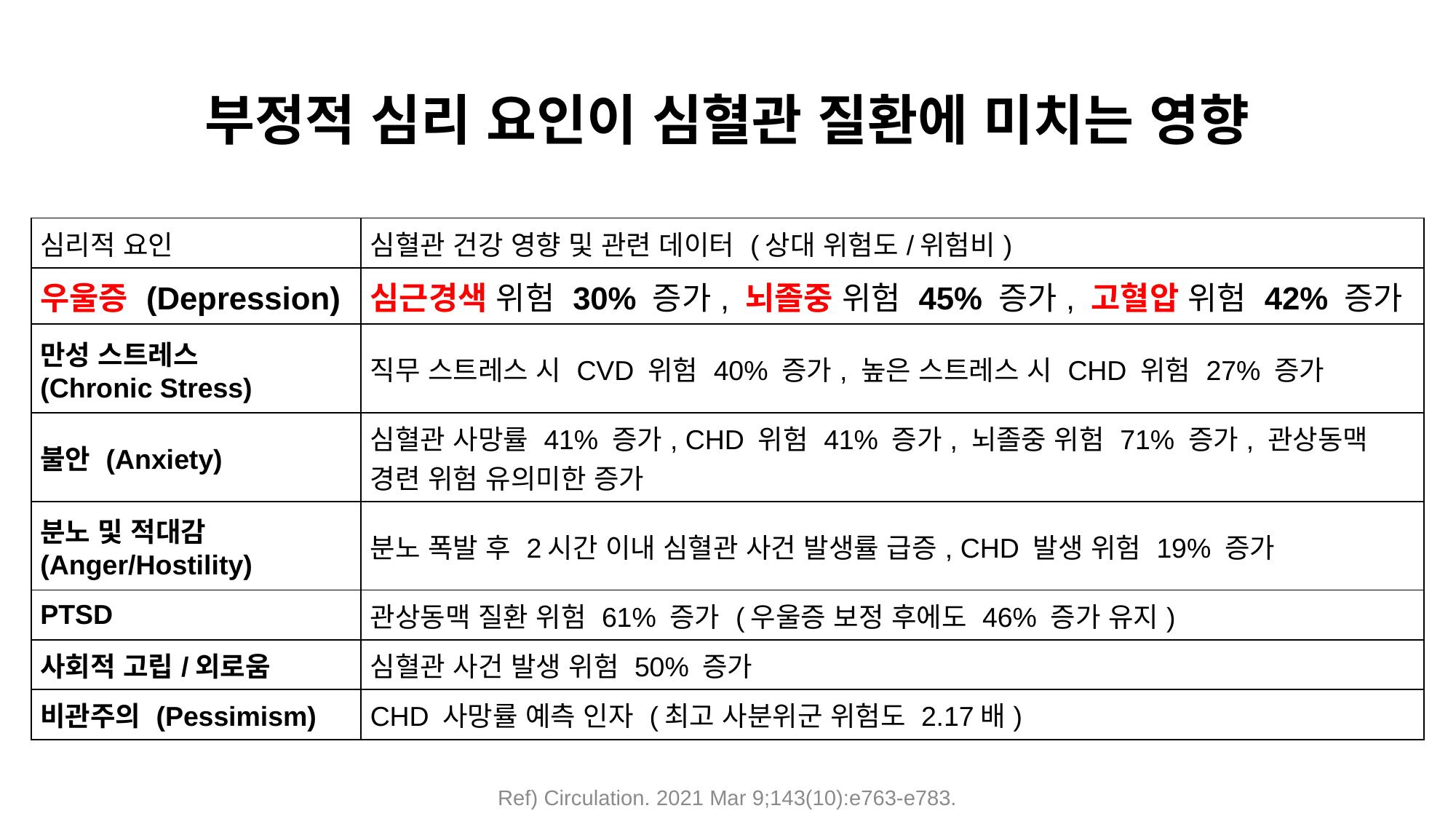

# 부정적 심리 요인이 심혈관 질환에 미치는 영향
| 심리적 요인 | 심혈관 건강 영향 및 관련 데이터 (상대 위험도/위험비) |
| --- | --- |
| 우울증 (Depression) | 심근경색 위험 30% 증가, 뇌졸중 위험 45% 증가, 고혈압 위험 42% 증가 |
| 만성 스트레스 (Chronic Stress) | 직무 스트레스 시 CVD 위험 40% 증가, 높은 스트레스 시 CHD 위험 27% 증가 |
| 불안 (Anxiety) | 심혈관 사망률 41% 증가, CHD 위험 41% 증가, 뇌졸중 위험 71% 증가, 관상동맥 경련 위험 유의미한 증가 |
| 분노 및 적대감 (Anger/Hostility) | 분노 폭발 후 2시간 이내 심혈관 사건 발생률 급증, CHD 발생 위험 19% 증가 |
| PTSD | 관상동맥 질환 위험 61% 증가 (우울증 보정 후에도 46% 증가 유지) |
| 사회적 고립/외로움 | 심혈관 사건 발생 위험 50% 증가 |
| 비관주의 (Pessimism) | CHD 사망률 예측 인자 (최고 사분위군 위험도 2.17배) |
Ref) Circulation. 2021 Mar 9;143(10):e763-e783.